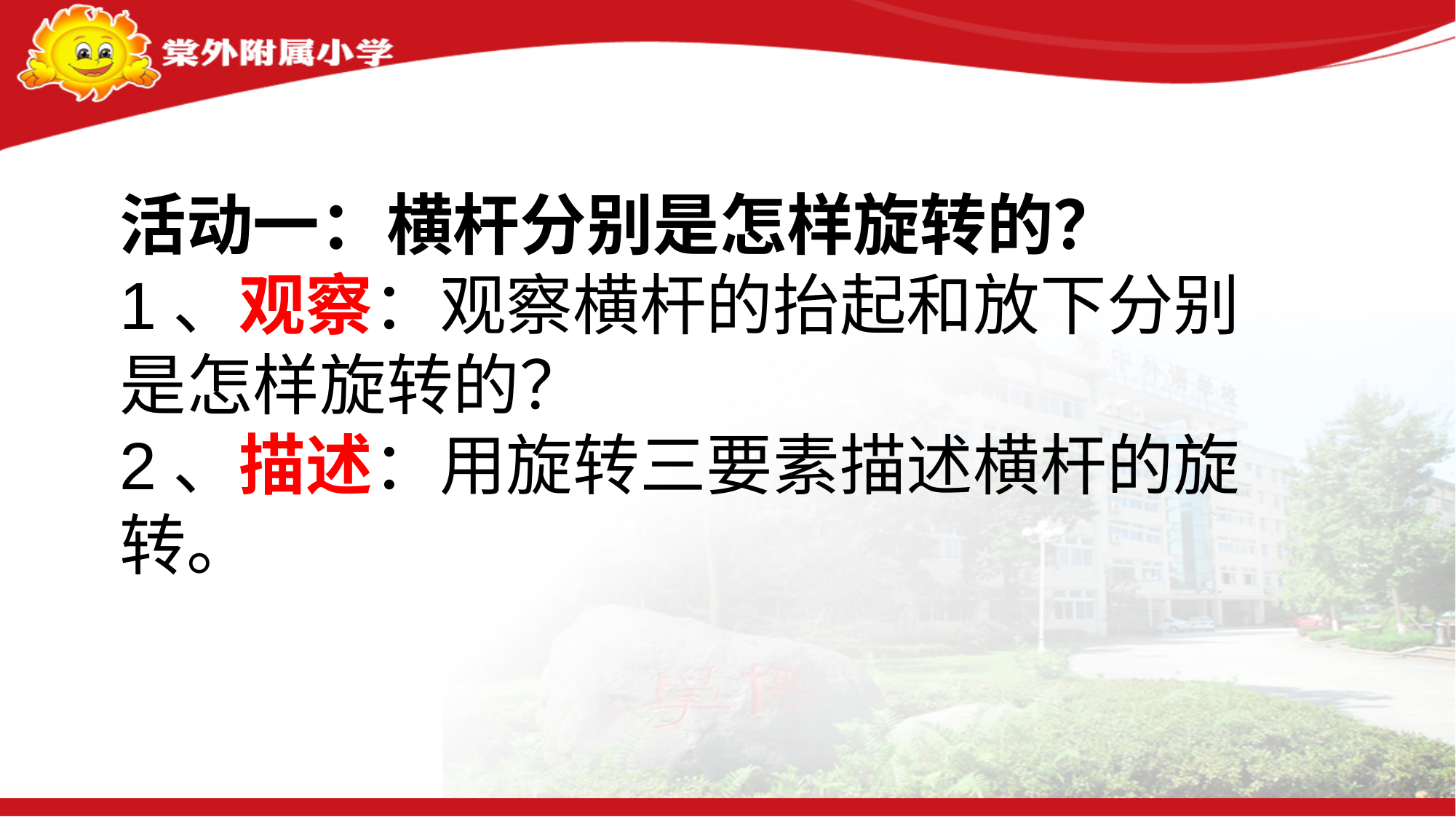

活动一：横杆分别是怎样旋转的？
1、观察：观察横杆的抬起和放下分别是怎样旋转的？
2、描述：用旋转三要素描述横杆的旋转。